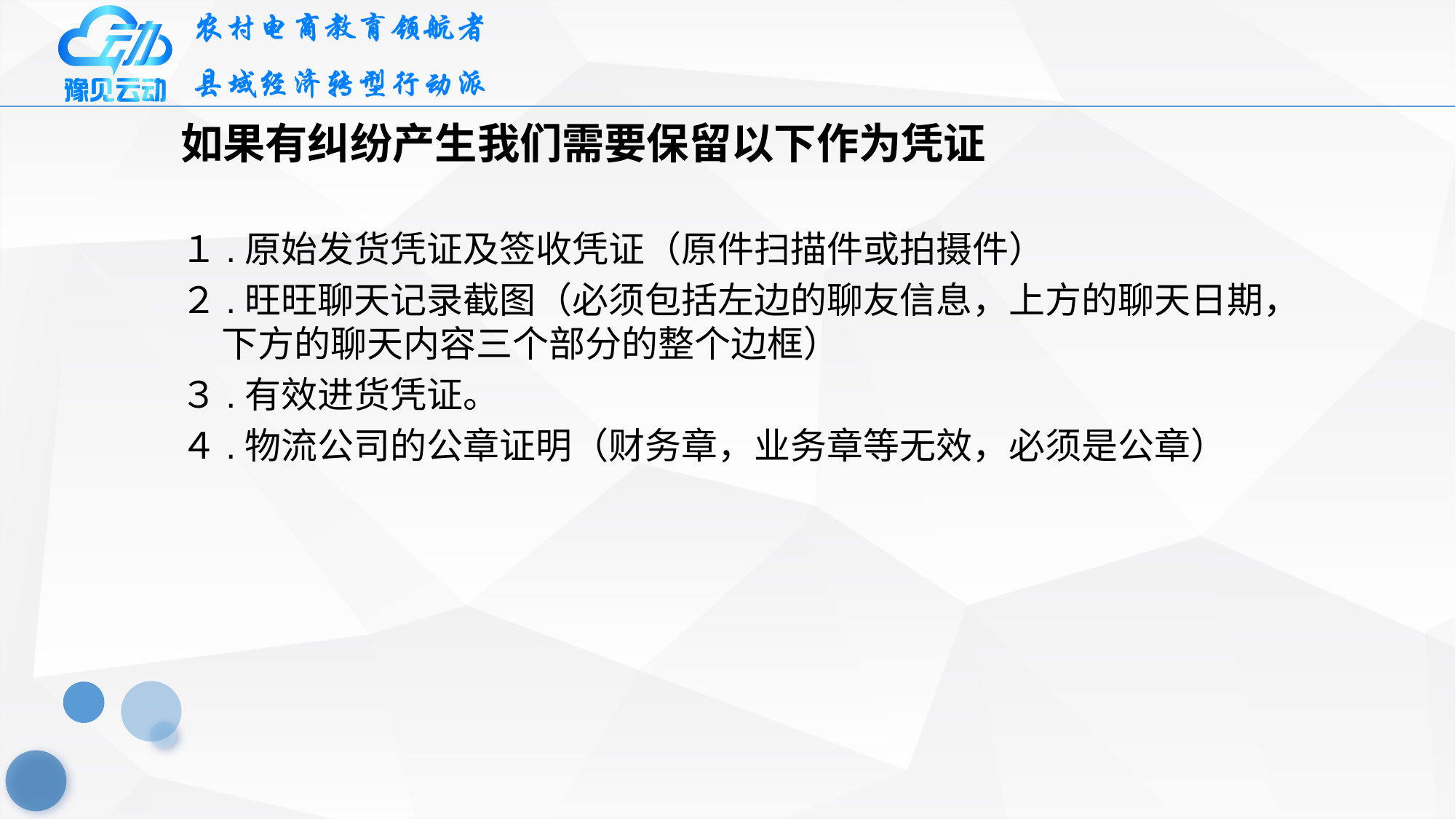

如果有纠纷产生我们需要保留以下作为凭证

１.原始发货凭证及签收凭证（原件扫描件或拍摄件）
２.旺旺聊天记录截图（必须包括左边的聊友信息，上方的聊天日期，下方的聊天内容三个部分的整个边框）
３.有效进货凭证。
４.物流公司的公章证明（财务章，业务章等无效，必须是公章）